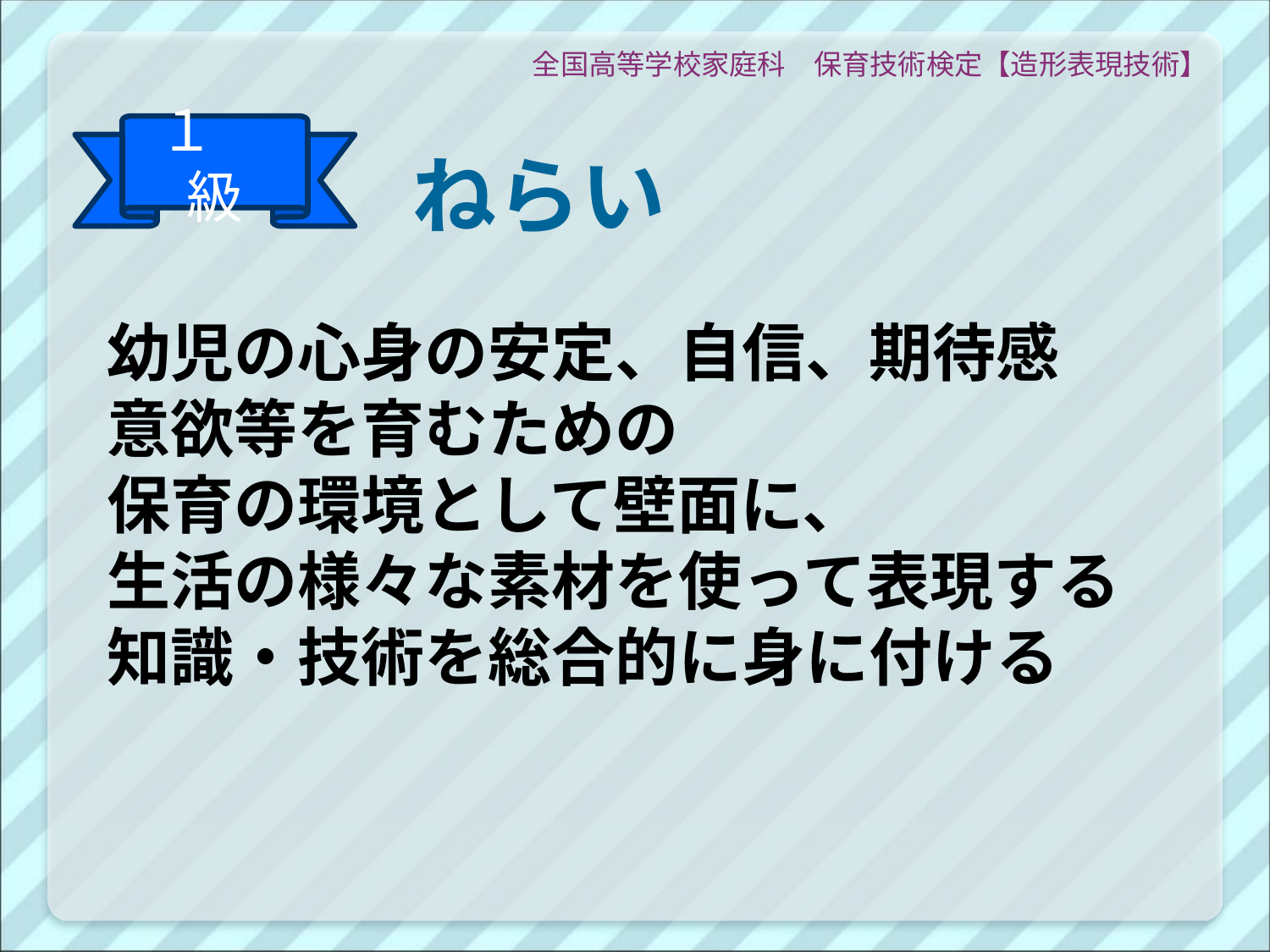

全国高等学校家庭科　保育技術検定【造形表現技術】
１　級
# ねらい

幼児の心身の安定、自信、期待感
意欲等を育むための
保育の環境として壁面に、
生活の様々な素材を使って表現する知識・技術を総合的に身に付ける